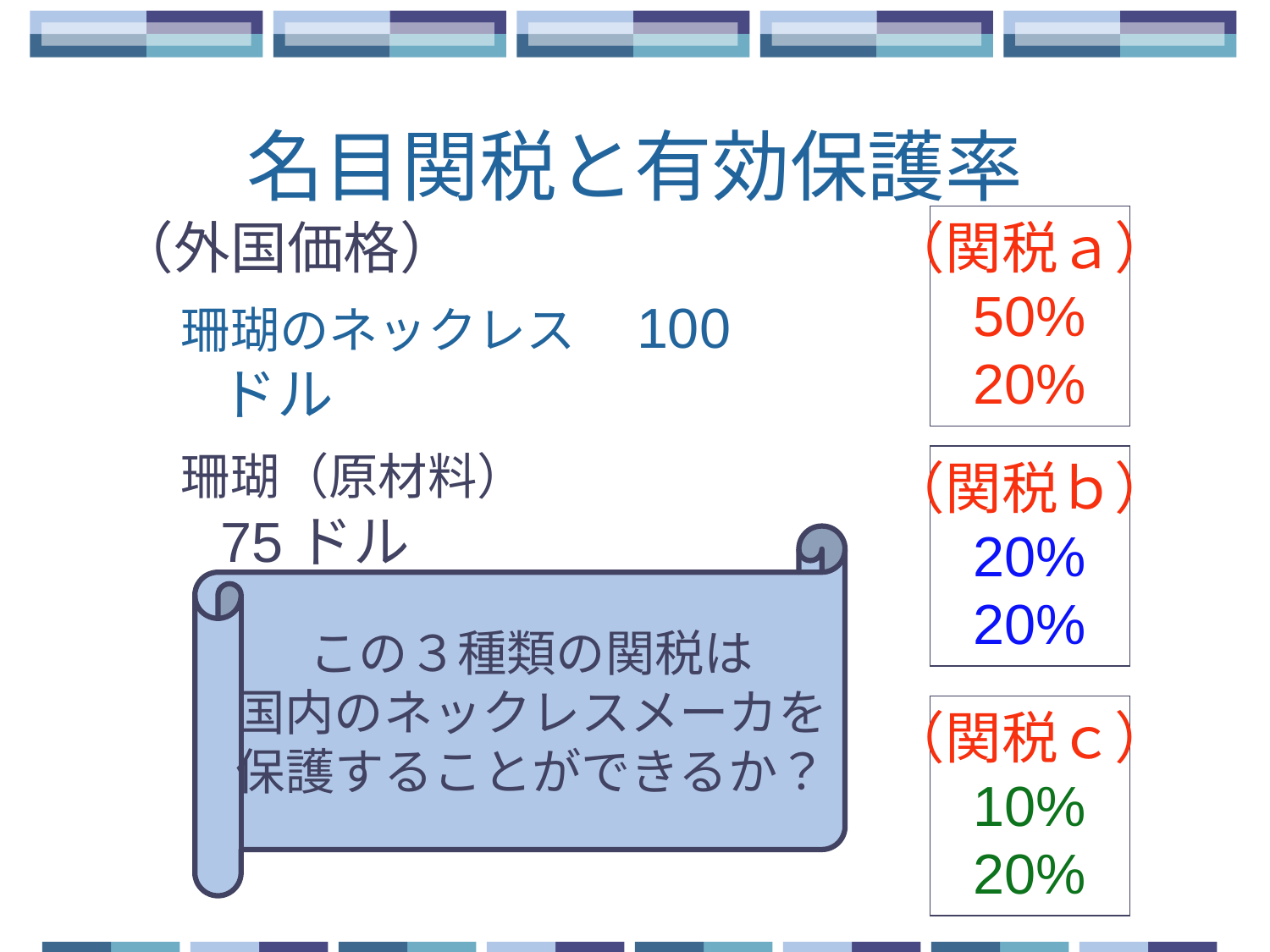

# 名目関税と有効保護率
（外国価格）
珊瑚のネックレス　100ドル
珊瑚（原材料）　　　　75ドル

（関税ａ）
50%
20%
（関税ｂ）
20%
20%
この３種類の関税は
国内のネックレスメーカを
保護することができるか？

（関税ｃ）
10%
20%